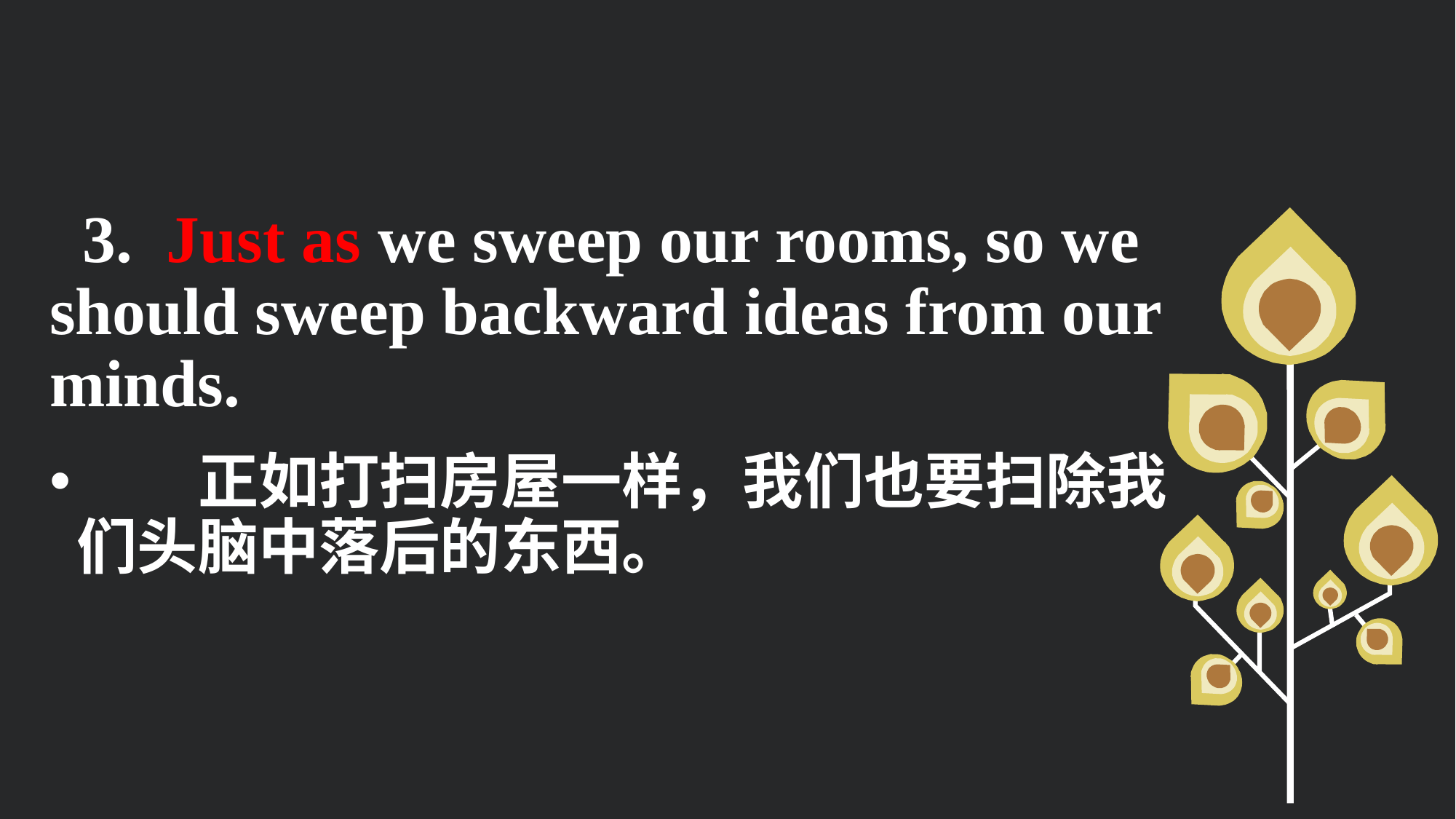

3.  Just as we sweep our rooms, so we should sweep backward ideas from our minds.
　　正如打扫房屋一样，我们也要扫除我们头脑中落后的东西。